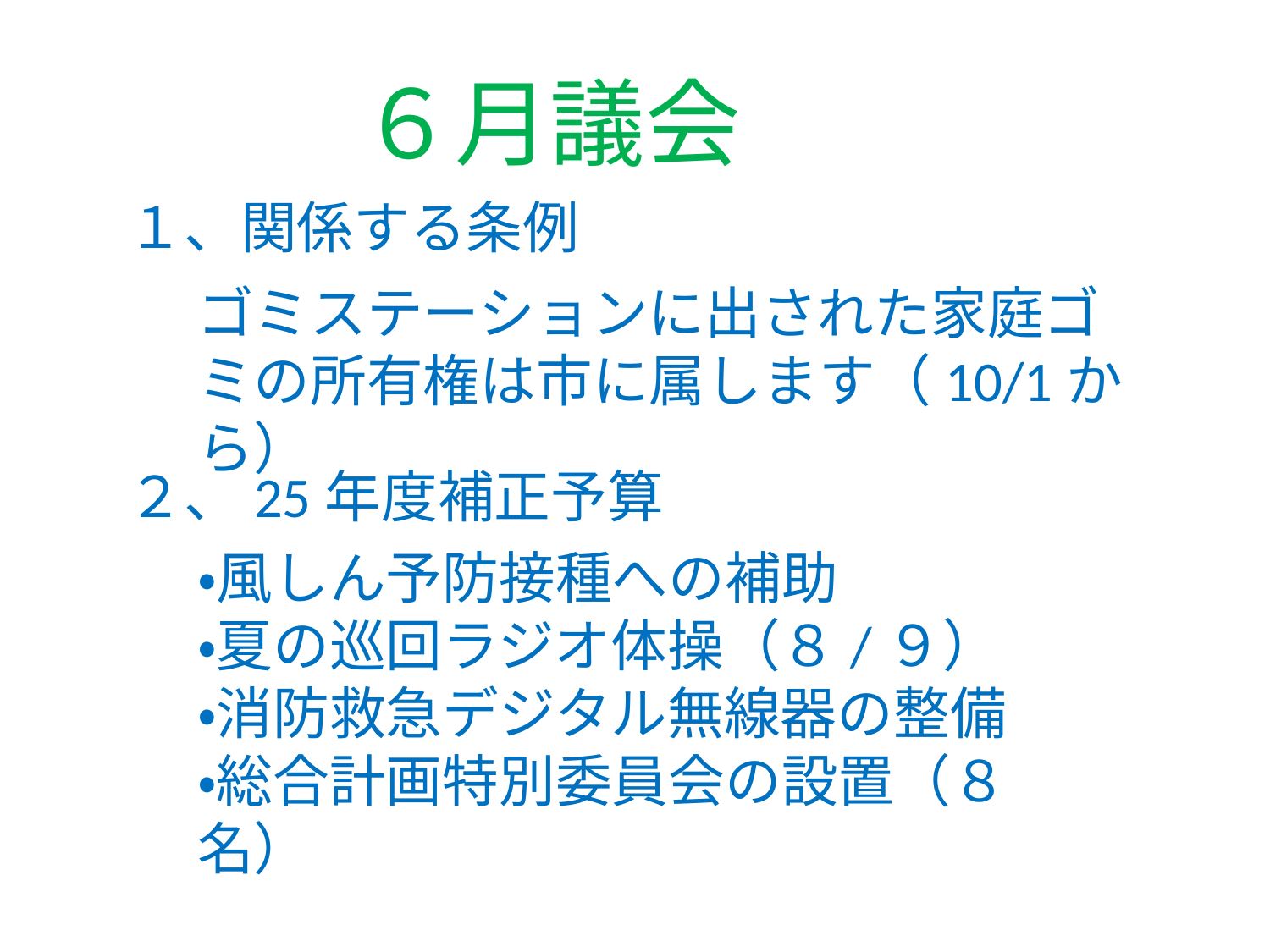

６月議会
１、関係する条例
ゴミステーションに出された家庭ゴミの所有権は市に属します（10/1から）
２、25年度補正予算
・風しん予防接種への補助
・夏の巡回ラジオ体操（８/９）
・消防救急デジタル無線器の整備
・総合計画特別委員会の設置（８名）